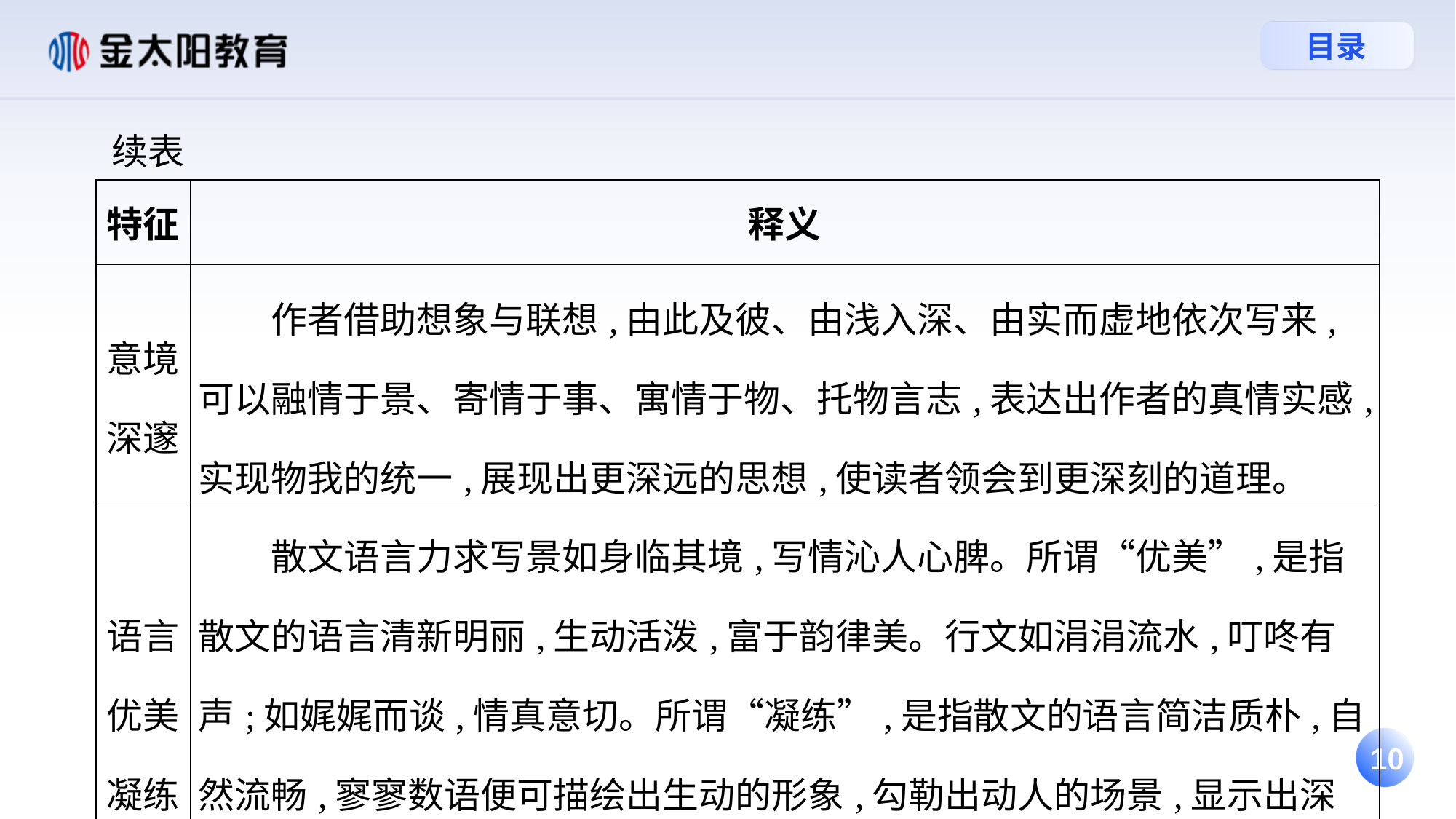

续表
| 特征 | 释义 |
| --- | --- |
| 意境深邃 | 作者借助想象与联想,由此及彼、由浅入深、由实而虚地依次写来,可以融情于景、寄情于事、寓情于物、托物言志,表达出作者的真情实感,实现物我的统一,展现出更深远的思想,使读者领会到更深刻的道理。 |
| 语言优美凝练 | 散文语言力求写景如身临其境,写情沁人心脾。所谓“优美”,是指散文的语言清新明丽,生动活泼,富于韵律美。行文如涓涓流水,叮咚有声;如娓娓而谈,情真意切。所谓“凝练”,是指散文的语言简洁质朴,自然流畅,寥寥数语便可描绘出生动的形象,勾勒出动人的场景,显示出深远的意境。 |